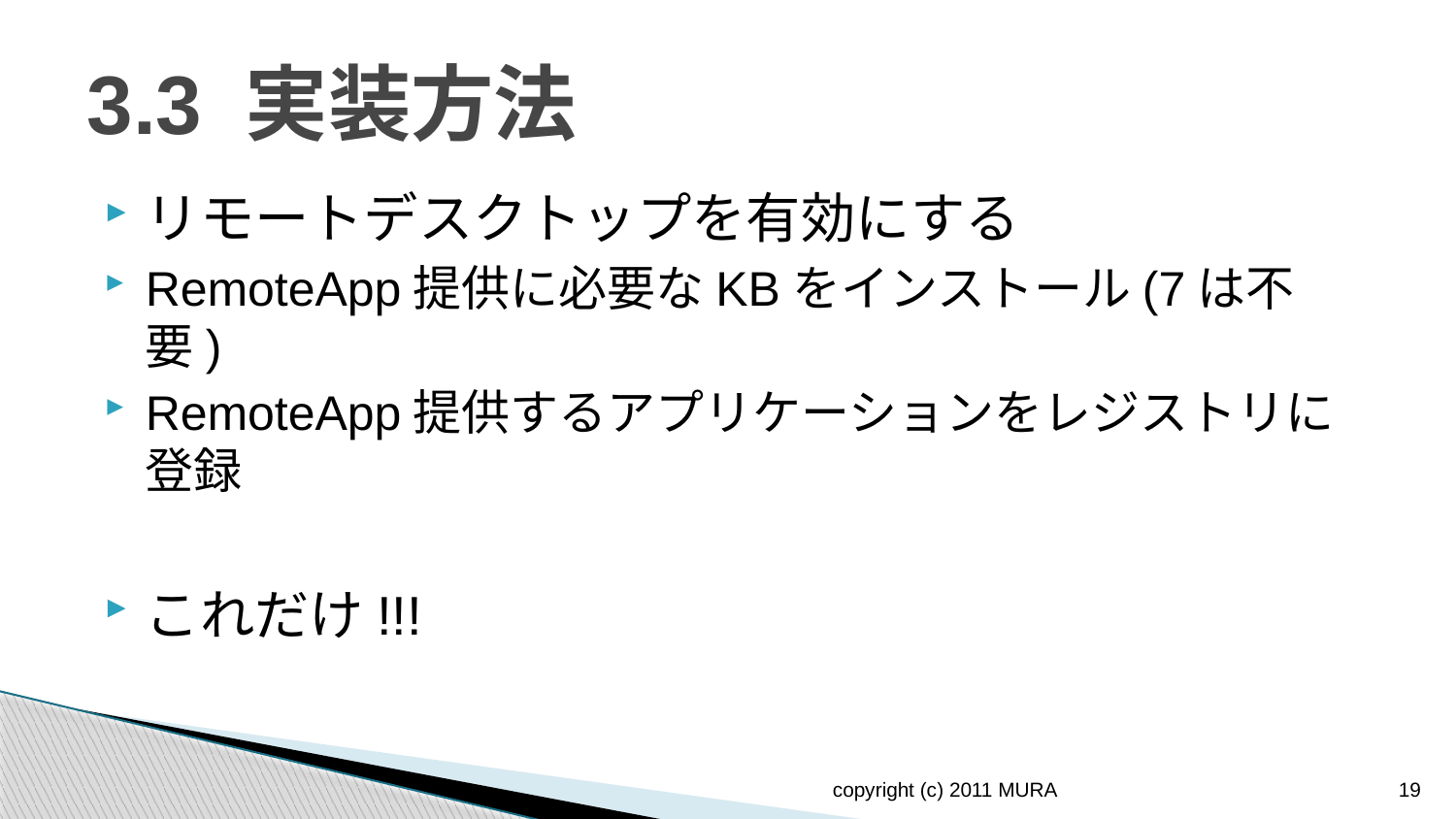

# 3.3 実装方法
リモートデスクトップを有効にする
RemoteApp提供に必要なKBをインストール(7は不要)
RemoteApp提供するアプリケーションをレジストリに登録

これだけ!!!
copyright (c) 2011 MURA
19